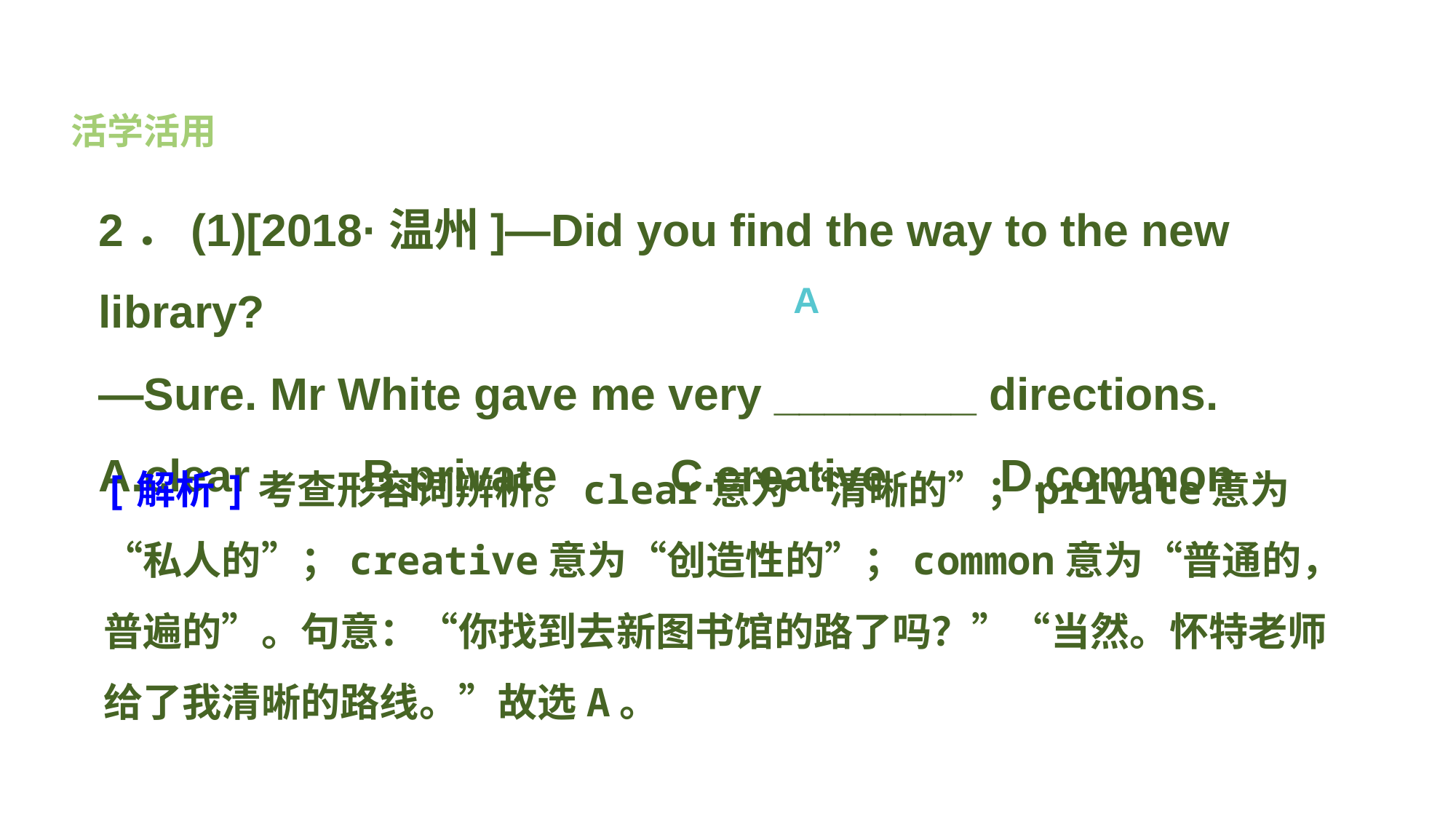

活学活用
2．(1)[2018·温州]—Did you find the way to the new library?
—Sure. Mr White gave me very ________ directions.
A.clear　　B.private         C.creative         D.common
A
[解析]考查形容词辨析。clear意为“清晰的”；private意为“私人的”；creative意为“创造性的”；common意为“普通的，普遍的”。句意：“你找到去新图书馆的路了吗？”“当然。怀特老师给了我清晰的路线。”故选A。